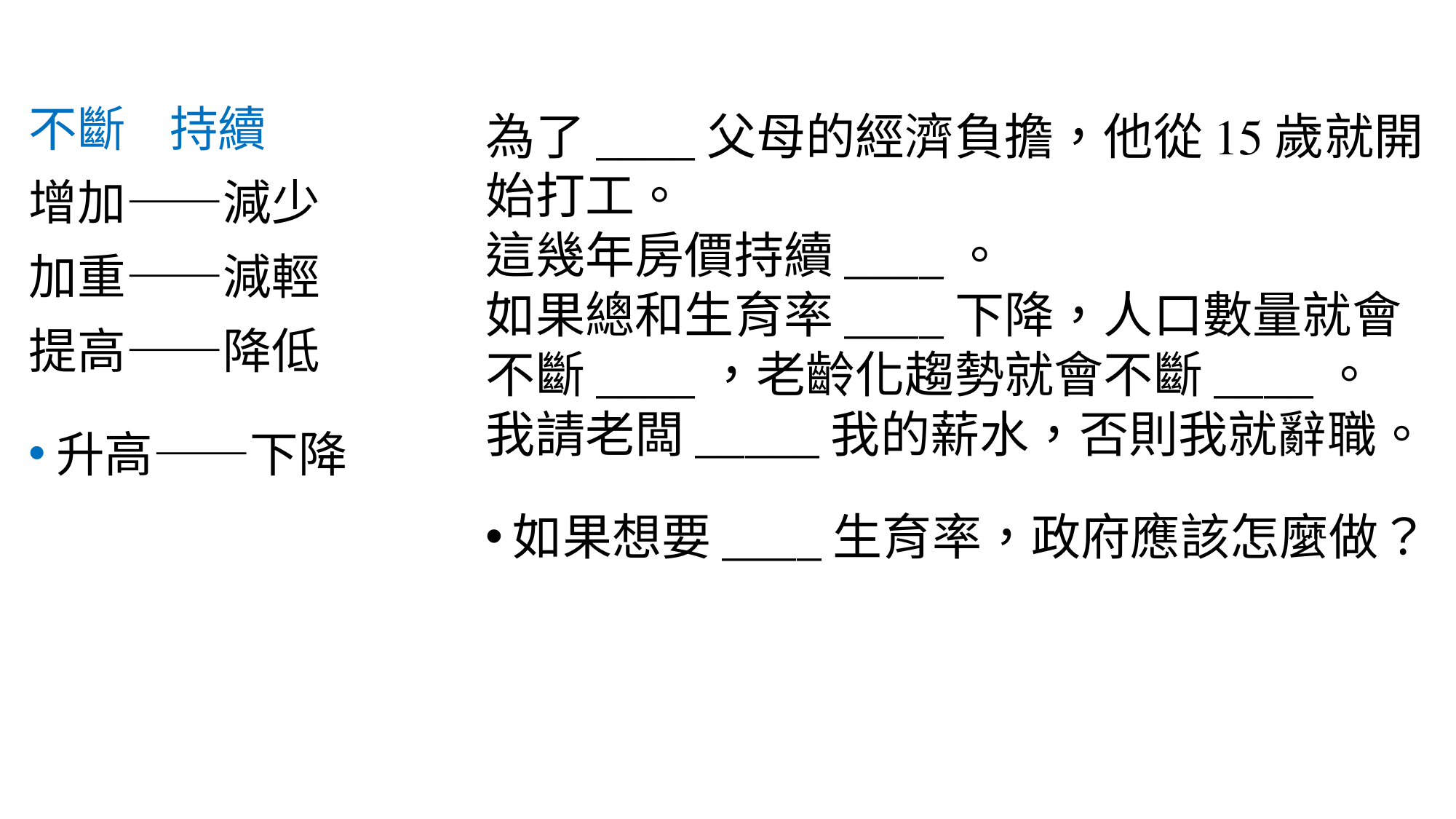

不斷    持續
增加——減少
加重——減輕
提高——降低
升高——下降
為了____父母的經濟負擔，他從15歲就開始打工。
這幾年房價持續____。
如果總和生育率____下降，人口數量就會不斷____，老齡化趨勢就會不斷____。
我請老闆_____我的薪水，否則我就辭職。
如果想要____生育率，政府應該怎麼做？
cí